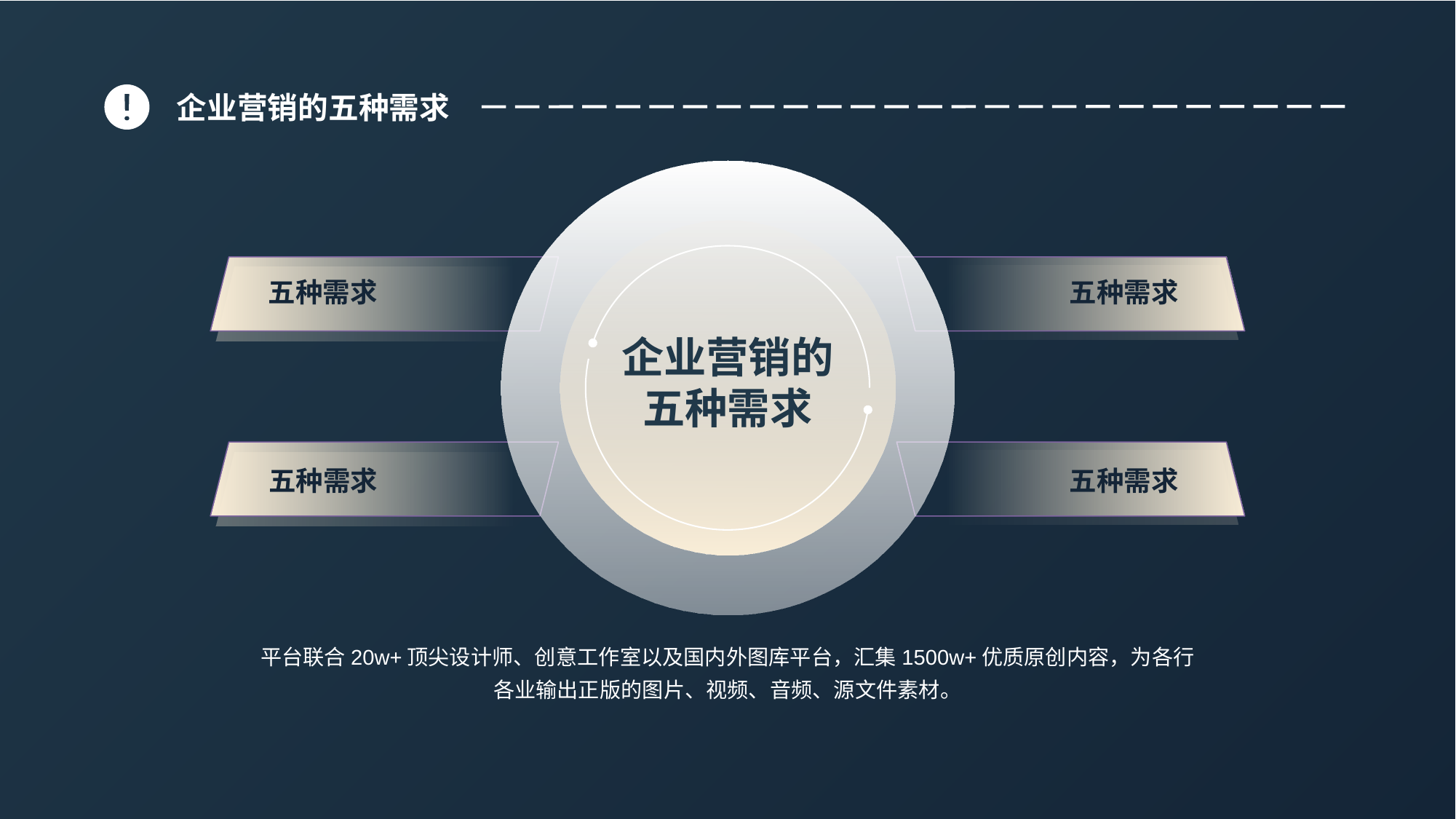

企业营销的五种需求

企业营销的
五种需求

五种需求

五种需求

五种需求

五种需求
平台联合20w+顶尖设计师、创意工作室以及国内外图库平台，汇集1500w+优质原创内容，为各行各业输出正版的图片、视频、音频、源文件素材。